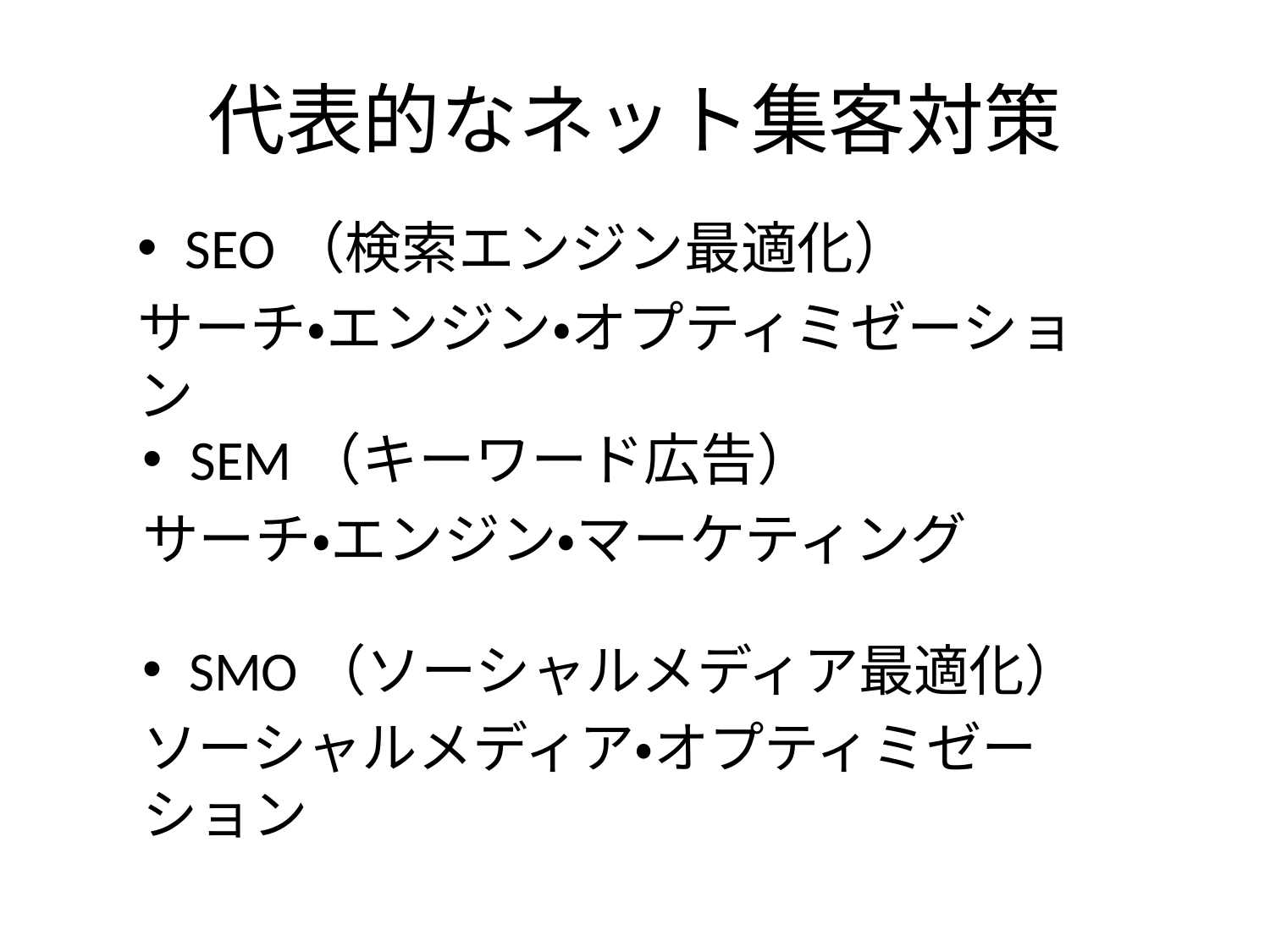

# 代表的なネット集客対策
SEO（検索エンジン最適化）
サーチ・エンジン・オプティミゼーション
SEM（キーワード広告）
サーチ・エンジン・マーケティング
SMO（ソーシャルメディア最適化）
ソーシャルメディア・オプティミゼーション